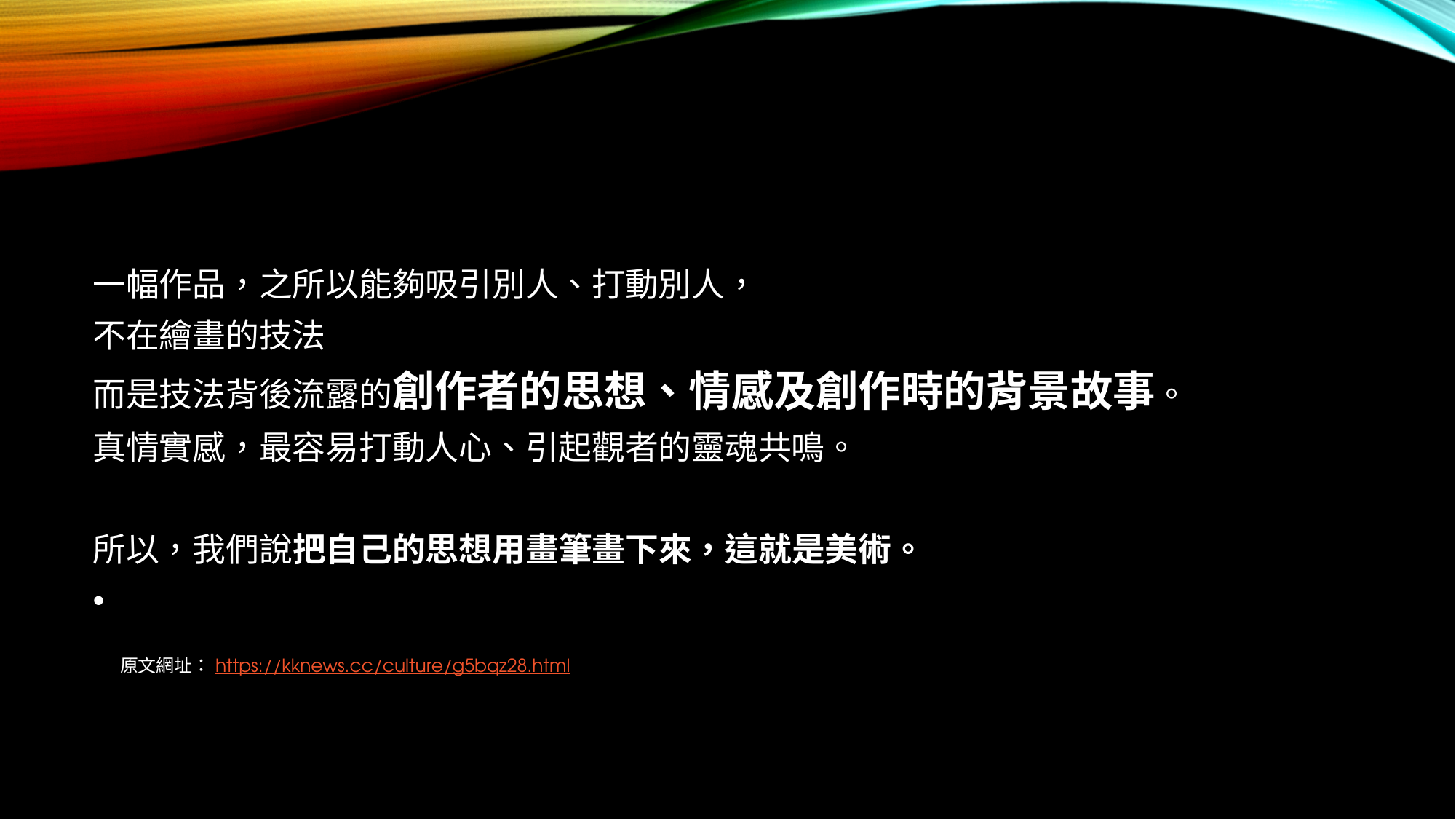

一幅作品，之所以能夠吸引別人、打動別人，
不在繪畫的技法
而是技法背後流露的創作者的思想、情感及創作時的背景故事。
真情實感，最容易打動人心、引起觀者的靈魂共鳴。

所以，我們說把自己的思想用畫筆畫下來，這就是美術。
原文網址：https://kknews.cc/culture/g5bqz28.html